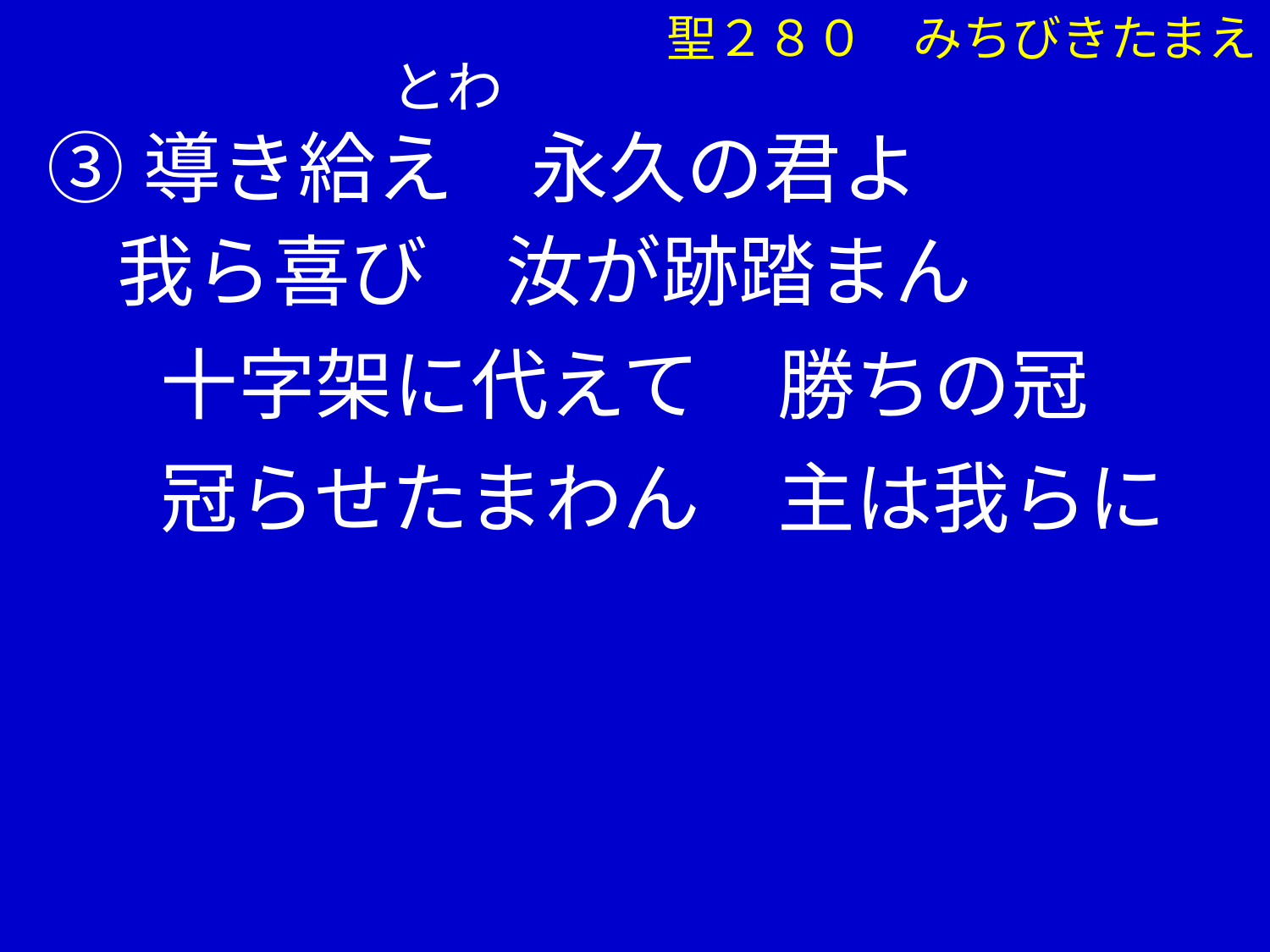

聖２８０　みちびきたまえ
                          とわ
③導き給え　永久の君よ
   我ら喜び　汝が跡踏まん
 　十字架に代えて　勝ちの冠
 　冠らせたまわん　主は我らに